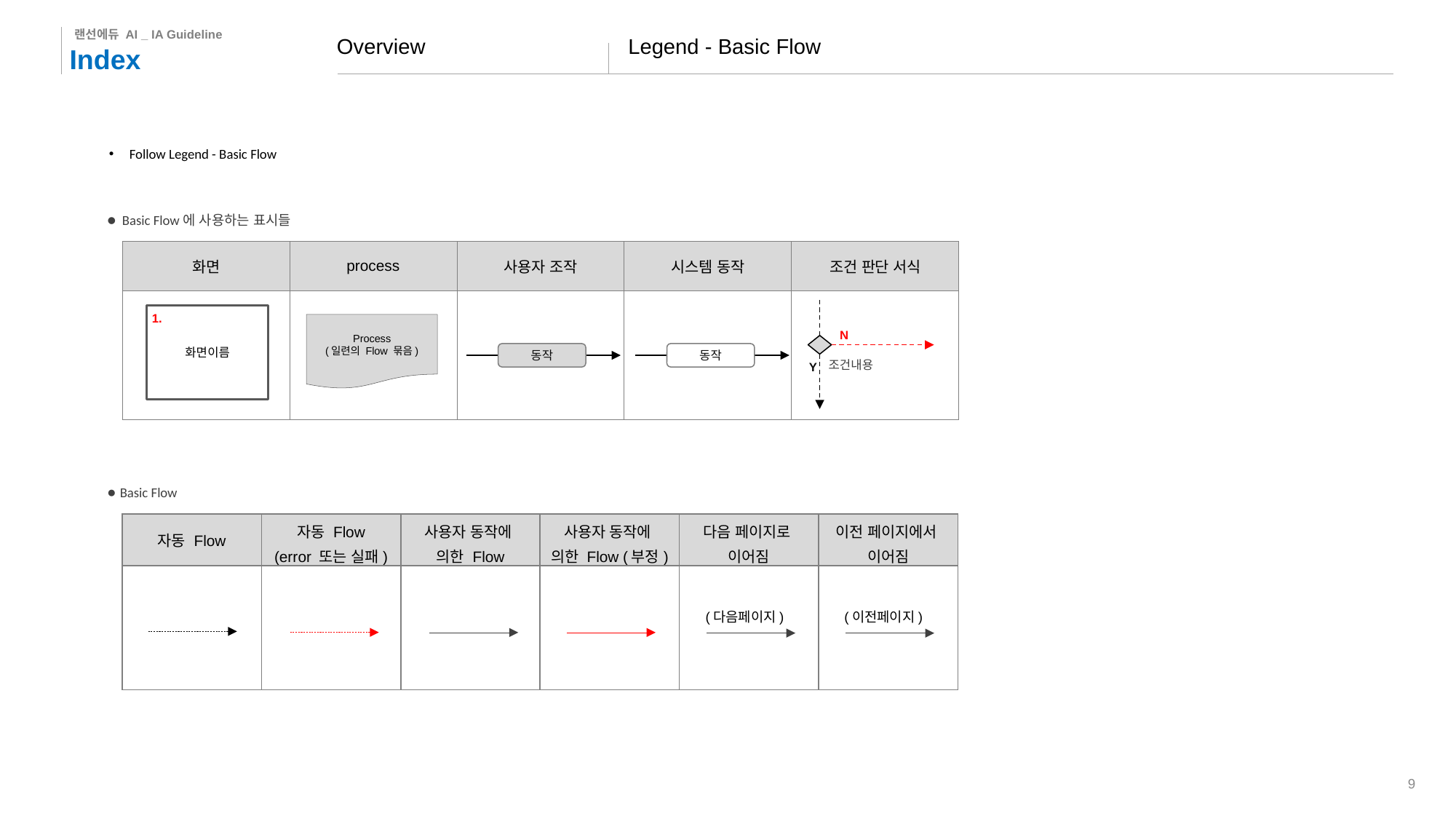

# Overview
Legend - Basic Flow
Follow Legend - Basic Flow
●  Basic Flow에 사용하는 표시들
| 화면 | process | 사용자 조작 | 시스템 동작 | 조건 판단 서식 |
| --- | --- | --- | --- | --- |
|  |  |  |  |  |

N

조건내용

Y

화면이름
1.

Process
(일련의 Flow 묶음)

동작

동작

● Basic Flow
| 자동 Flow | 자동 Flow (error 또는 실패) | 사용자 동작에 의한 Flow | 사용자 동작에 의한 Flow (부정) | 다음 페이지로 이어짐 | 이전 페이지에서 이어짐 |
| --- | --- | --- | --- | --- | --- |
|  |  |  |  |  |  |
(이전페이지)
(다음페이지)

9